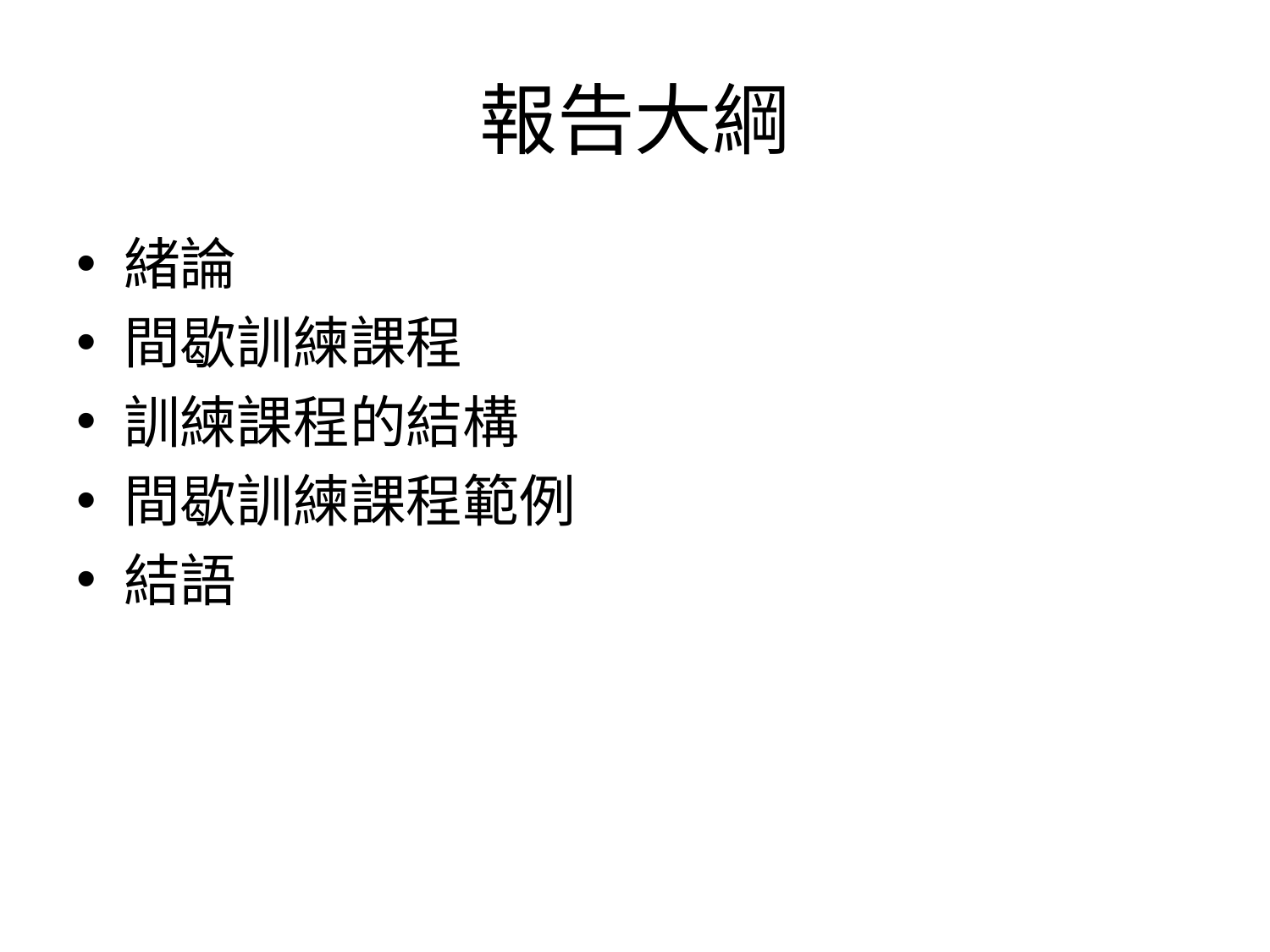

# 報告大綱
緒論
間歇訓練課程
訓練課程的結構
間歇訓練課程範例
結語